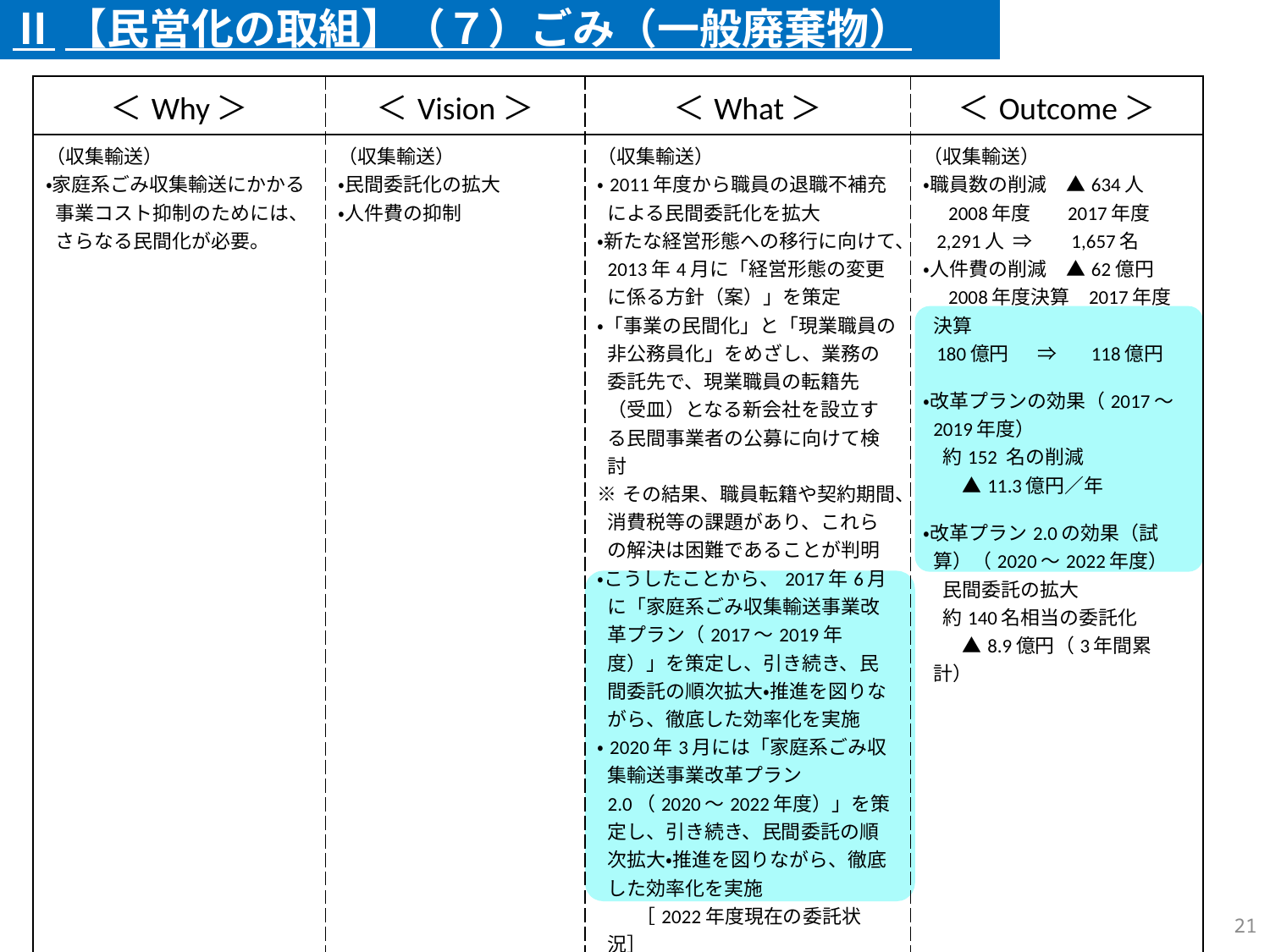

Ⅱ【民営化の取組】（７）ごみ（一般廃棄物）
| ＜Why＞ | ＜Vision＞ | ＜What＞ | ＜Outcome＞ |
| --- | --- | --- | --- |
| （収集輸送） ・家庭系ごみ収集輸送にかかる事業コスト抑制のためには、さらなる民間化が必要。 | （収集輸送） ・民間委託化の拡大 ・人件費の抑制 | （収集輸送） ・2011年度から職員の退職不補充による民間委託化を拡大 ・新たな経営形態への移行に向けて、2013年4月に「経営形態の変更に係る方針（案）」を策定 ・「事業の民間化」と「現業職員の非公務員化」をめざし、業務の委託先で、現業職員の転籍先（受皿）となる新会社を設立する民間事業者の公募に向けて検討 ※その結果、職員転籍や契約期間、消費税等の課題があり、これらの解決は困難であることが判明 ・こうしたことから、2017年6月に「家庭系ごみ収集輸送事業改革プラン（2017～2019年度）」を策定し、引き続き、民間委託の順次拡大・推進を図りながら、徹底した効率化を実施 ・2020年3月には「家庭系ごみ収集輸送事業改革プラン2.0（2020～2022年度）」を策定し、引き続き、民間委託の順次拡大・推進を図りながら、徹底した効率化を実施 　　［2022年度現在の委託状況］ 　　　粗大ごみ収集（24行政区） 　　　資源ごみ（15行政区） 　　　容器包装プラスチック収集 　　　　　　　　　　　　　（15行政区） 　　　古紙・衣類収集（５行政区） 　　　普通ごみ収集（２行政区） 　　　※（　）内は民間委託化して 　　　　いる行政区数を記載 | （収集輸送） ・職員数の削減　▲634人 　2008年度 2017年度 2,291人 ⇒ 　 1,657名 ・人件費の削減　▲62億円 　2008年度決算 2017年度決算 180億円 　⇒ 　118億円 ・改革プランの効果（2017～2019年度） 　約152 名の削減 　　▲11.3億円／年 ・改革プラン2.0の効果（試算）（2020～2022年度） 　民間委託の拡大 　約140名相当の委託化 　　▲8.9億円（3年間累計） |

21